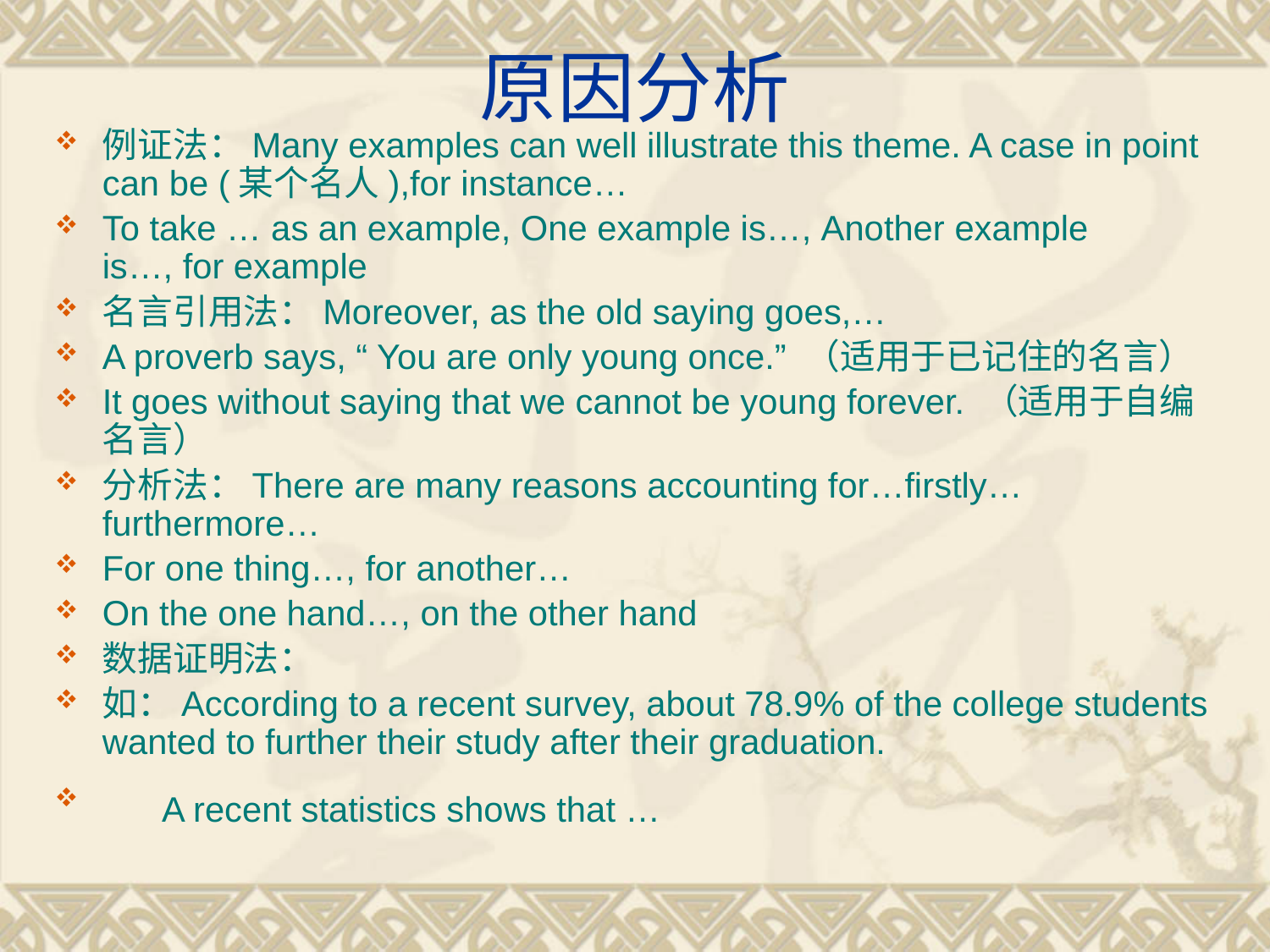

# 原因分析
例证法：Many examples can well illustrate this theme. A case in point can be (某个名人),for instance…
To take … as an example, One example is…, Another example  is…, for example
名言引用法：Moreover, as the old saying goes,…
A proverb says, “ You are only young once.” （适用于已记住的名言）
It goes without saying that we cannot be young forever. （适用于自编名言）
分析法：There are many reasons accounting for…firstly…furthermore…
For one thing…, for another…
On the one hand…, on the other hand
数据证明法：
如：According to a recent survey, about 78.9% of the college students wanted to further their study after their graduation.
　  A recent statistics shows that …